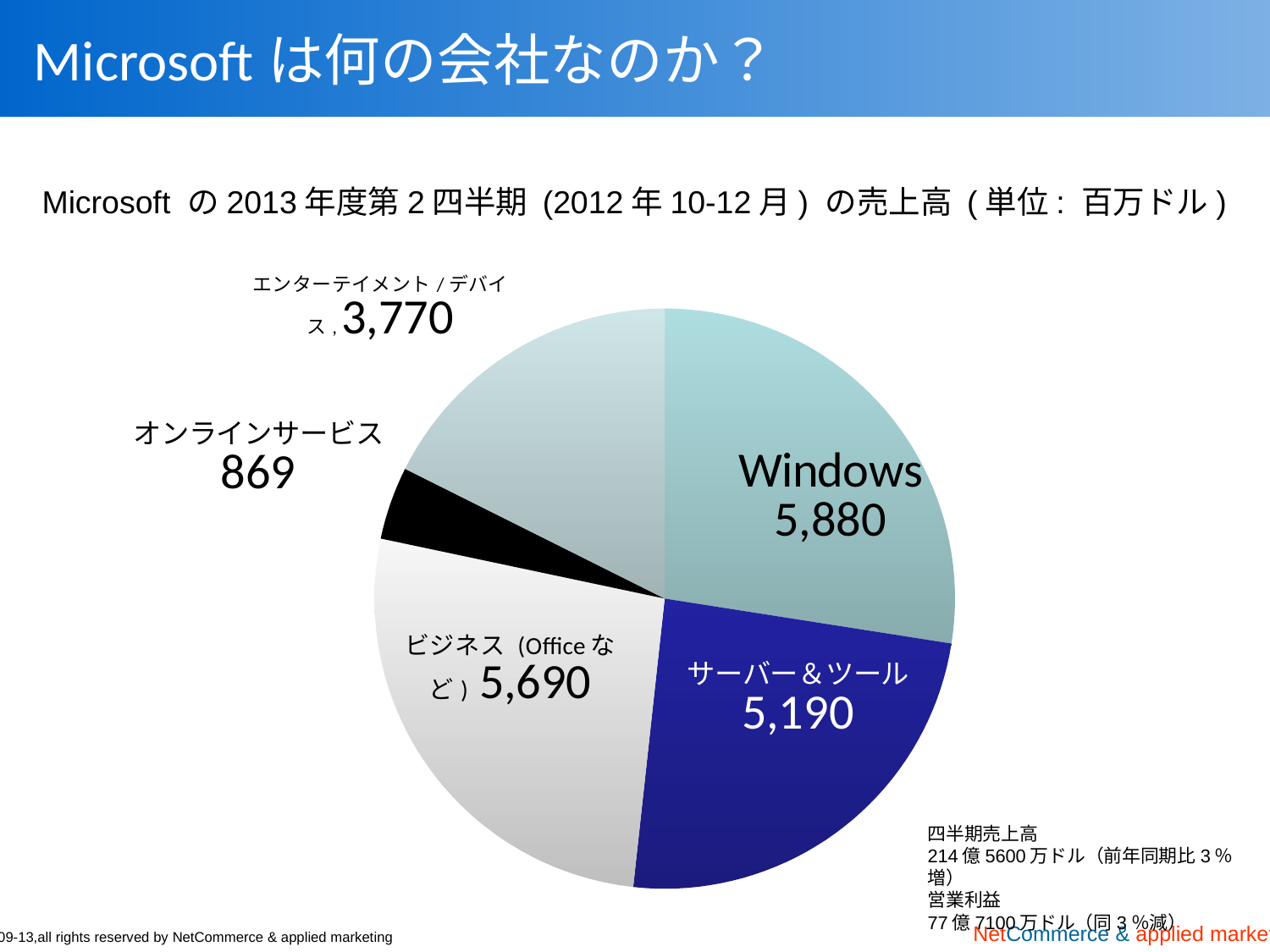

# Microsoftは何の会社なのか？
Microsoft の2013年度第2四半期 (2012年10-12月) の売上高 (単位: 百万ドル)

### Chart

| Category | 列1 |
|---|---|
| Windows | 5880.0 |
| サーバー＆ツール | 5190.0 |
| ビジネス (Officeなど) | 5690.0 |
| オンラインサービス | 869.0 |
| エンターテイメント/デバイス | 3770.0 |
四半期売上高
214億5600万ドル（前年同期比3％増）
営業利益
77億7100万ドル（同3％減）